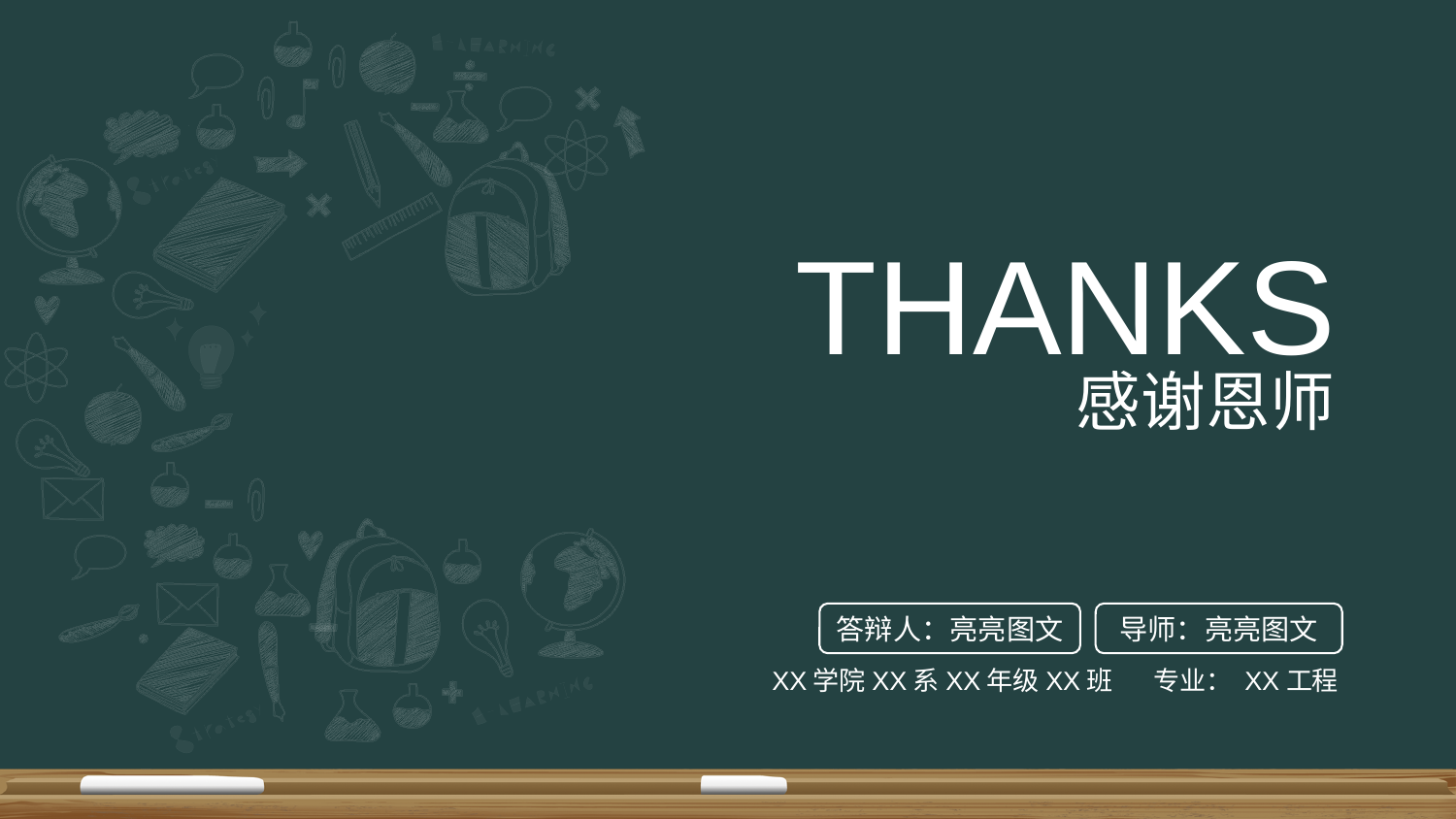

THANKS
感谢恩师
答辩人：亮亮图文
导师：亮亮图文
XX学院XX系XX年级XX班       专业： XX工程